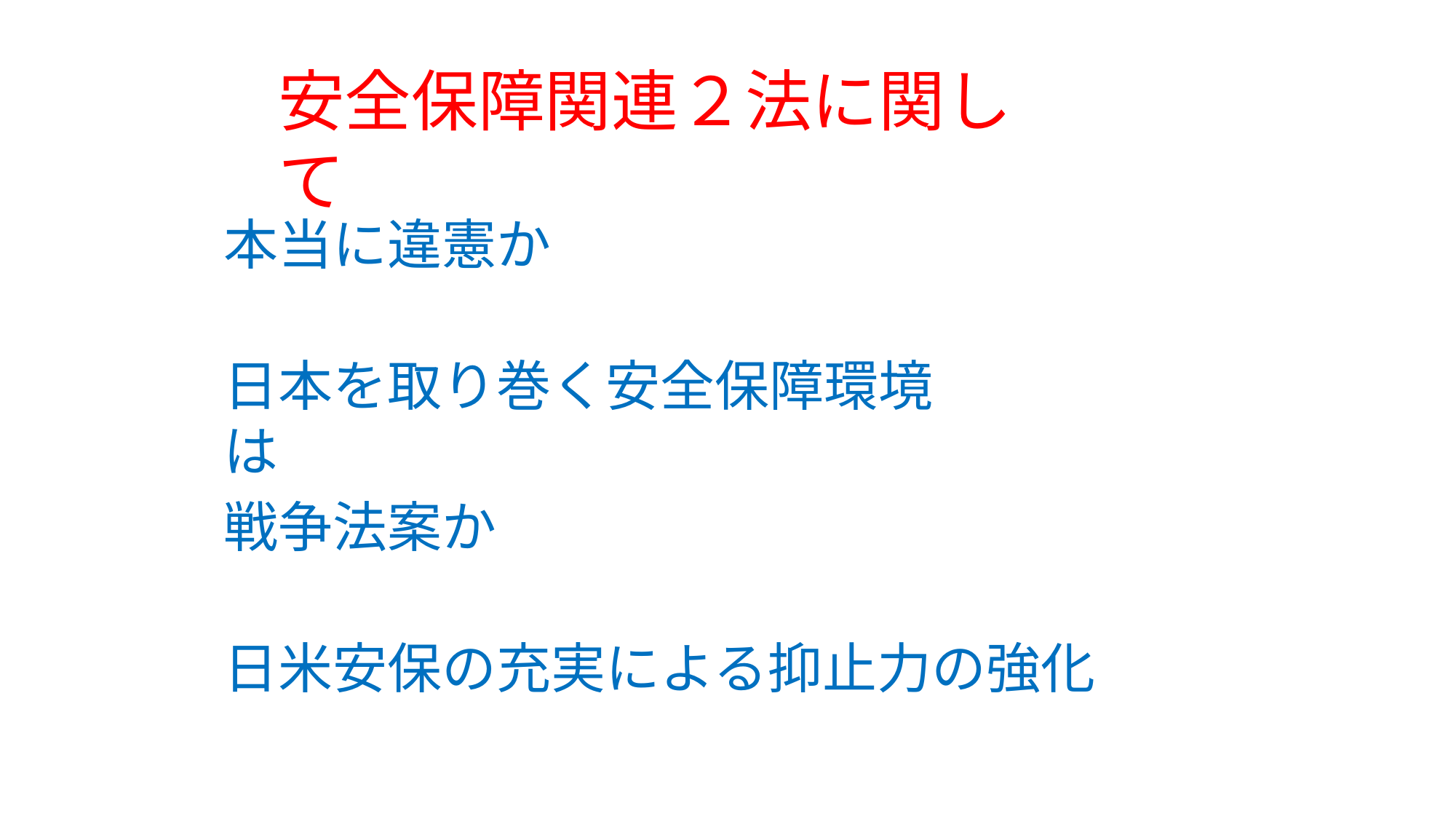

安全保障関連２法に関して
本当に違憲か
日本を取り巻く安全保障環境は
戦争法案か
日米安保の充実による抑止力の強化